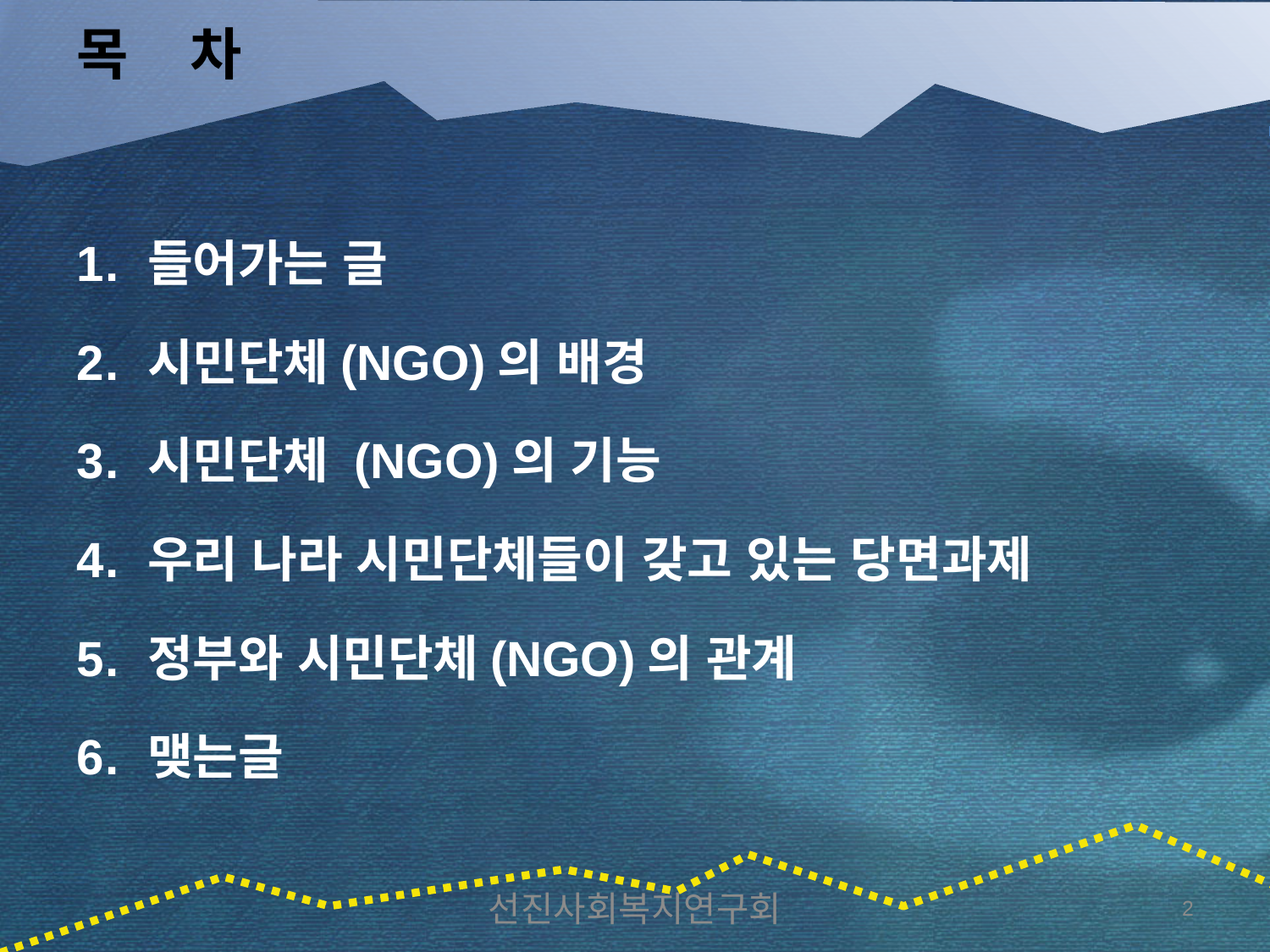

# 목차
들어가는 글
시민단체(NGO)의 배경
시민단체 (NGO)의 기능
우리 나라 시민단체들이 갖고 있는 당면과제
정부와 시민단체(NGO)의 관계
맺는글

선진사회복지연구회
2